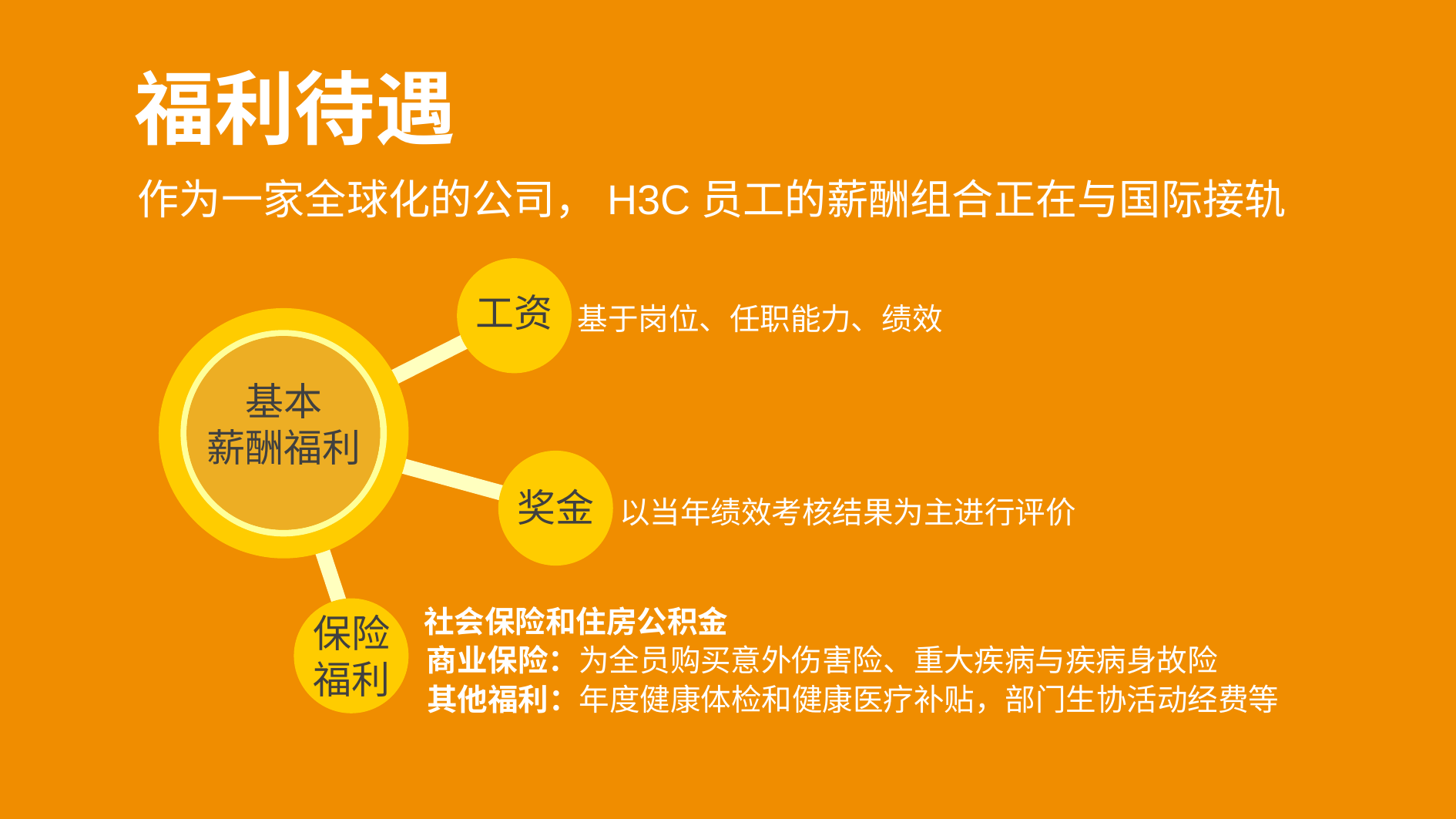

福利待遇
作为一家全球化的公司，H3C员工的薪酬组合正在与国际接轨

工资
基于岗位、任职能力、绩效

基本
薪酬福利

奖金
以当年绩效考核结果为主进行评价

保险
福利

社会保险和住房公积金
商业保险：为全员购买意外伤害险、重大疾病与疾病身故险
其他福利：年度健康体检和健康医疗补贴，部门生协活动经费等